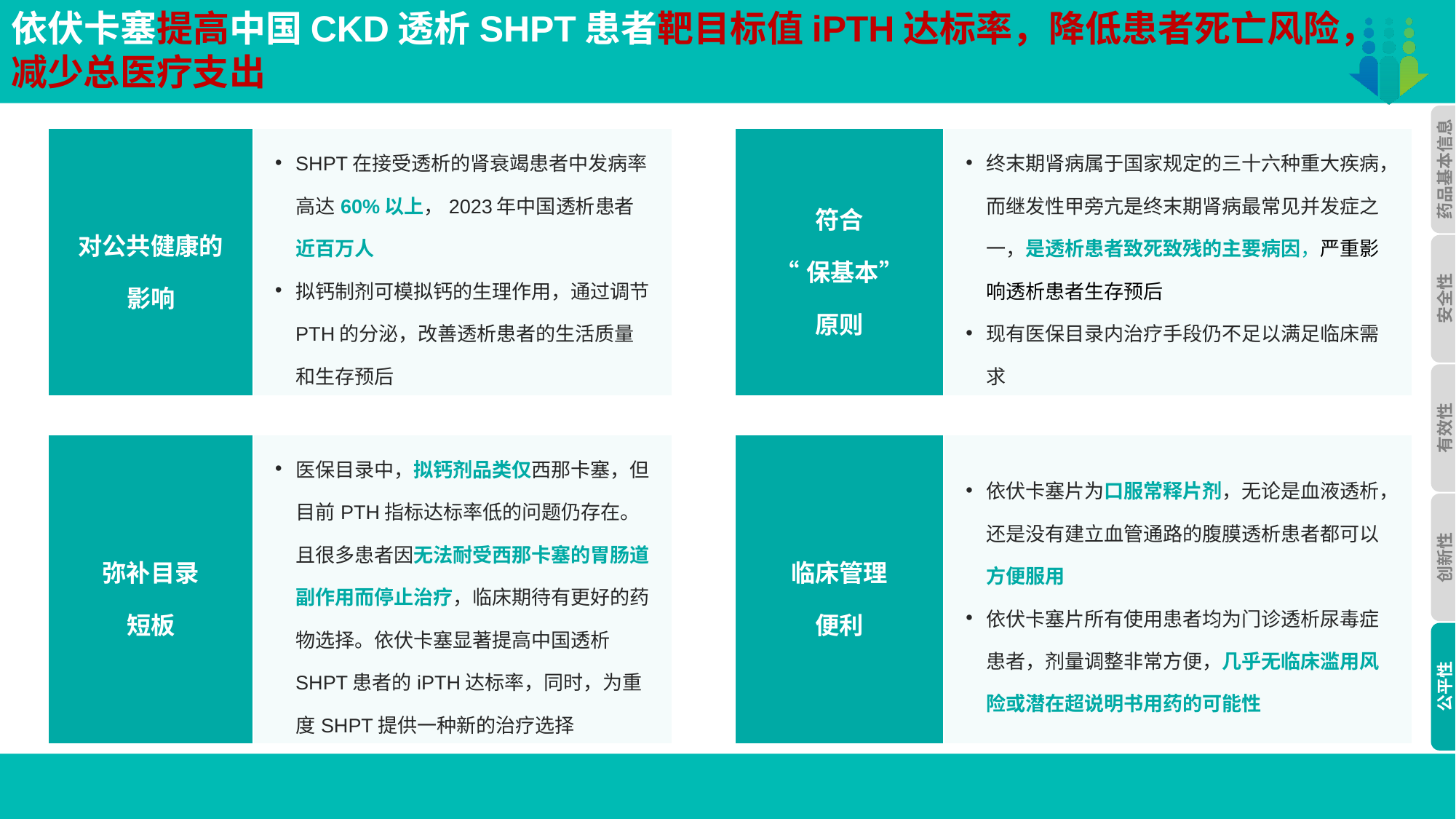

# 依伏卡塞提高中国CKD透析SHPT患者靶目标值iPTH达标率，降低患者死亡风险，减少总医疗支出
药品基本信息
安全性
有效性
创新性
公平性
| 对公共健康的影响 | SHPT在接受透析的肾衰竭患者中发病率高达60%以上，2023年中国透析患者近百万人 拟钙制剂可模拟钙的生理作用，通过调节PTH的分泌，改善透析患者的生活质量和生存预后 |  | 符合 “保基本” 原则 | 终末期肾病属于国家规定的三十六种重大疾病，而继发性甲旁亢是终末期肾病最常见并发症之一，是透析患者致死致残的主要病因，严重影响透析患者生存预后 现有医保目录内治疗手段仍不足以满足临床需求 |
| --- | --- | --- | --- | --- |
|  |  |  |  |  |
| 弥补目录 短板 | 医保目录中，拟钙剂品类仅西那卡塞，但目前PTH指标达标率低的问题仍存在。且很多患者因无法耐受西那卡塞的胃肠道副作用而停止治疗，临床期待有更好的药物选择。依伏卡塞显著提高中国透析SHPT患者的iPTH达标率，同时，为重度SHPT提供一种新的治疗选择 |  | 临床管理 便利 | 依伏卡塞片为口服常释片剂，无论是血液透析，还是没有建立血管通路的腹膜透析患者都可以方便服用 依伏卡塞片所有使用患者均为门诊透析尿毒症患者，剂量调整非常方便，几乎无临床滥用风险或潜在超说明书用药的可能性 |